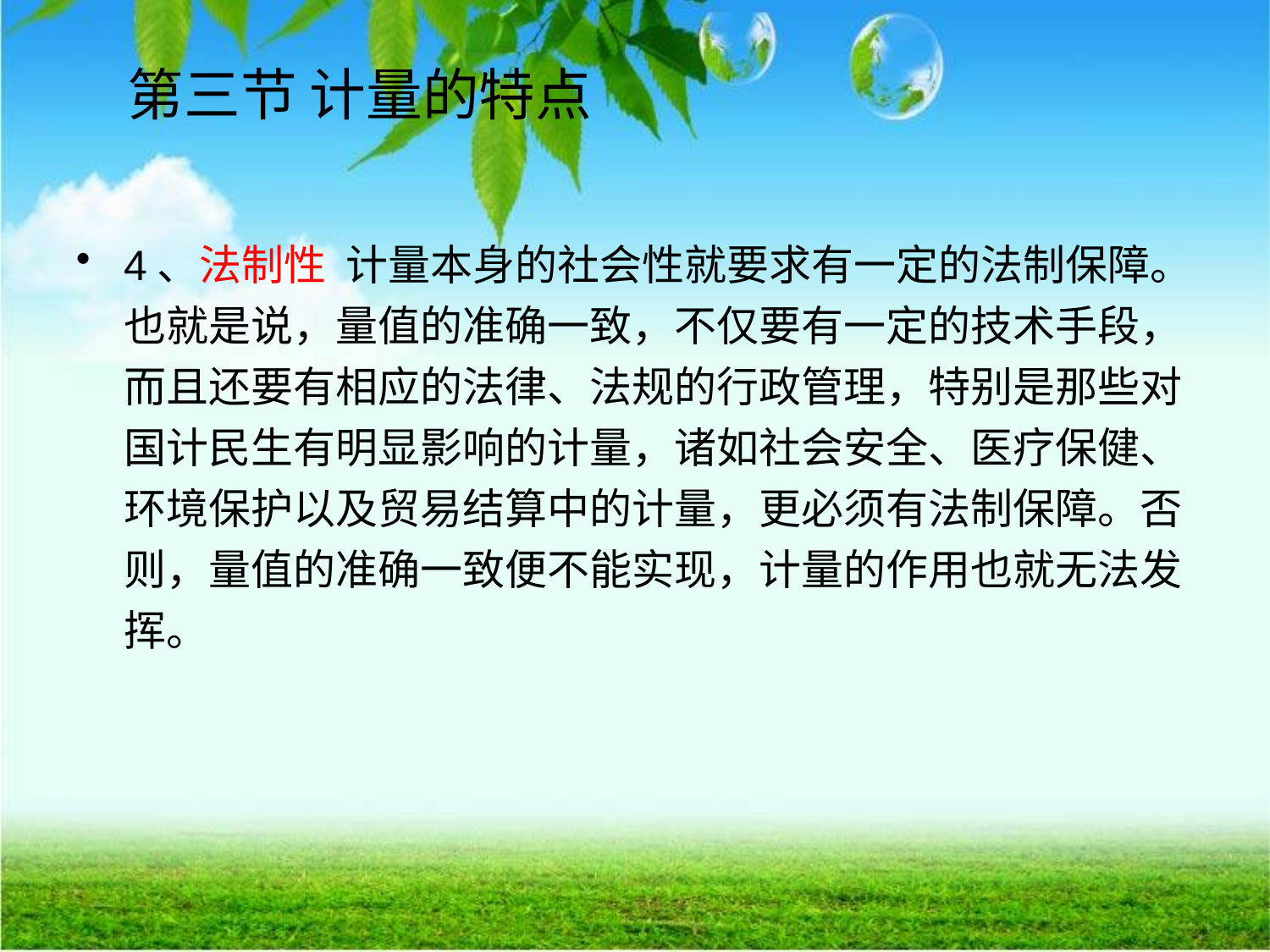

4、法制性  计量本身的社会性就要求有一定的法制保障。也就是说，量值的准确一致，不仅要有一定的技术手段，而且还要有相应的法律、法规的行政管理，特别是那些对国计民生有明显影响的计量，诸如社会安全、医疗保健、环境保护以及贸易结算中的计量，更必须有法制保障。否则，量值的准确一致便不能实现，计量的作用也就无法发挥。
# 第三节 计量的特点